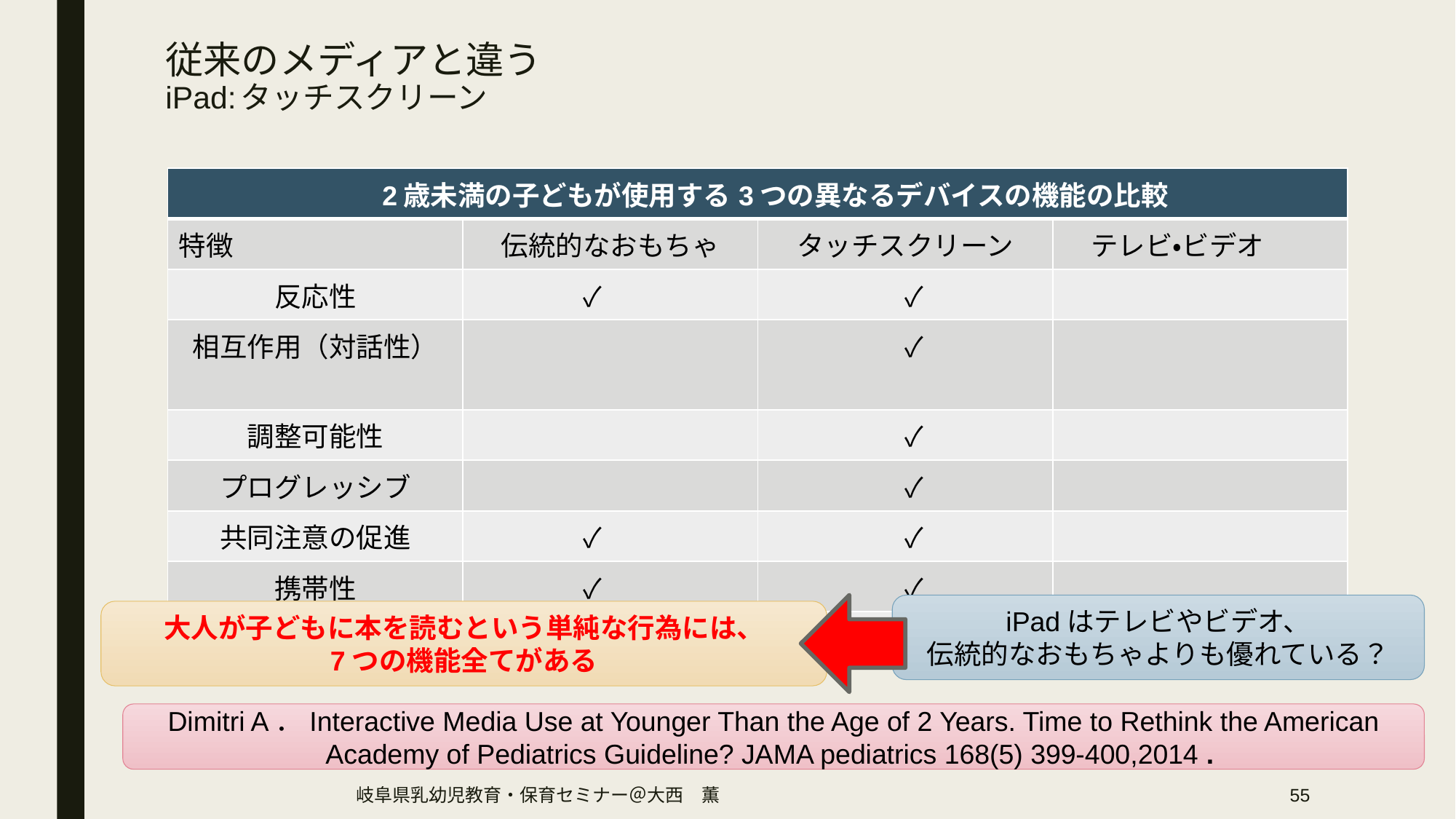

# 従来のメディアと違う　 iPad:タッチスクリーン
| 2歳未満の子どもが使用する3つの異なるデバイスの機能の比較 |  |  |  |
| --- | --- | --- | --- |
| 特徴 | 伝統的なおもちゃ | タッチスクリーン | テレビ・ビデオ |
| 反応性 | ✓ | ✓ |  |
| 相互作用（対話性） |  | ✓ |  |
| 調整可能性 |  | ✓ |  |
| プログレッシブ |  | ✓ |  |
| 共同注意の促進 | ✓ | ✓ |  |
| 携帯性 | ✓ | ✓ |  |
| 3次元性 | ✓ |  |  |

iPadはテレビやビデオ、
伝統的なおもちゃよりも優れている？
大人が子どもに本を読むという単純な行為には、
7つの機能全てがある
Dimitri A．Interactive Media Use at Younger Than the Age of 2 Years. Time to Rethink the American Academy of Pediatrics Guideline? JAMA pediatrics 168(5) 399-400,2014 .
岐阜県乳幼児教育・保育セミナー＠大西　薫
55